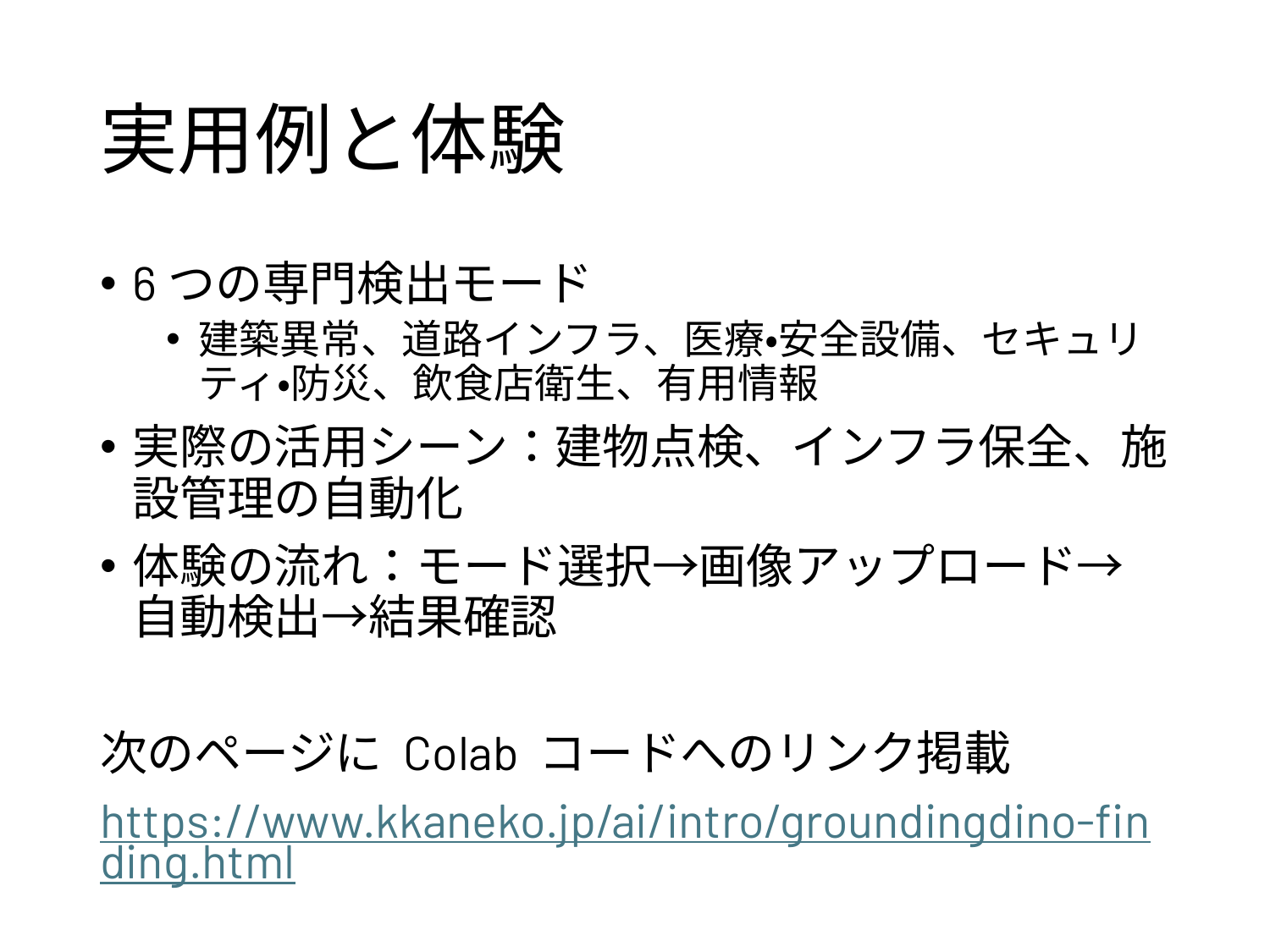

# 実用例と体験
6つの専門検出モード
建築異常、道路インフラ、医療・安全設備、セキュリティ・防災、飲食店衛生、有用情報
実際の活用シーン：建物点検、インフラ保全、施設管理の自動化
体験の流れ：モード選択→画像アップロード→自動検出→結果確認

次のページに Colab コードへのリンク掲載
https://www.kkaneko.jp/ai/intro/groundingdino-finding.html